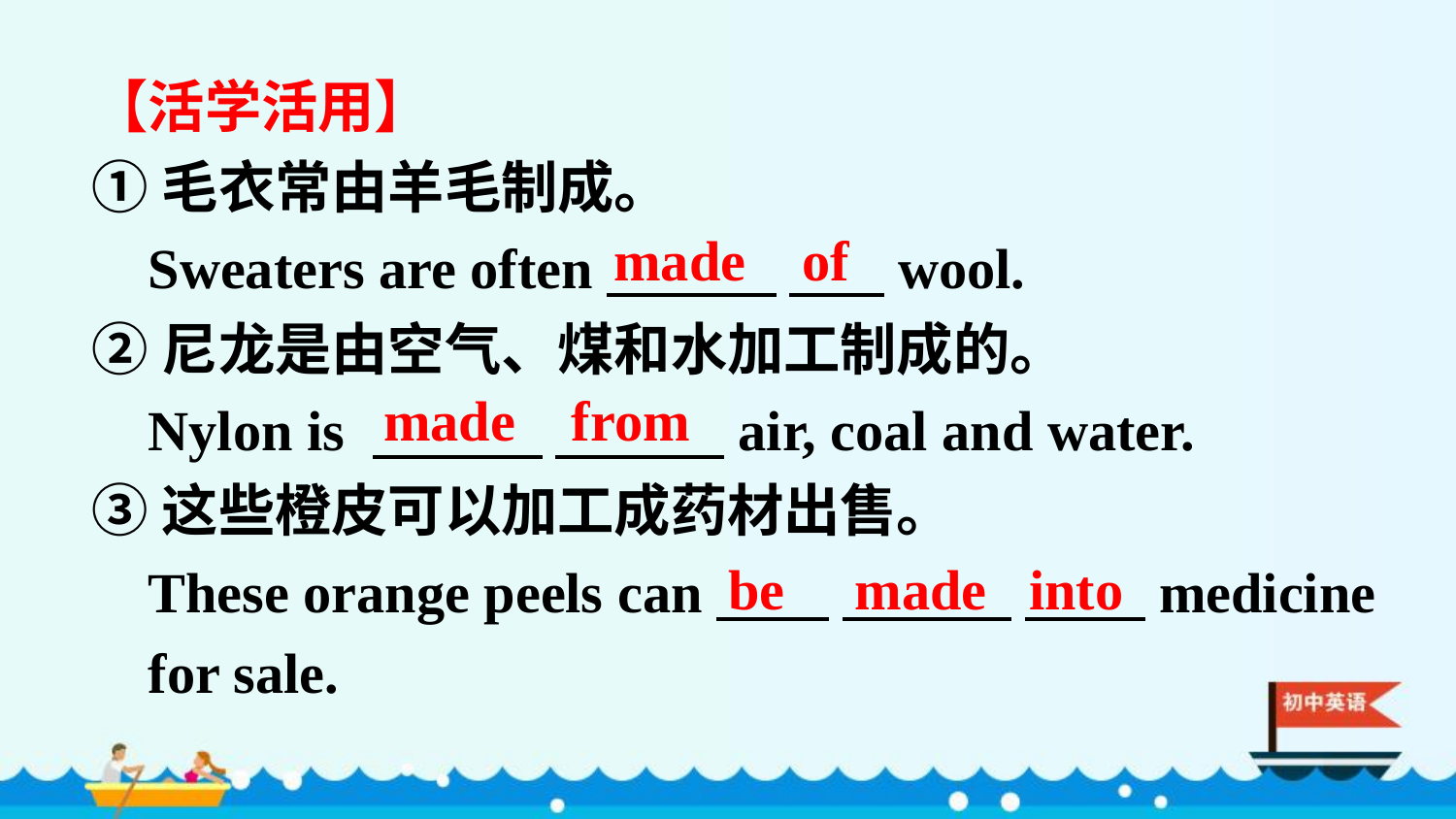

【活学活用】
①毛衣常由羊毛制成。
    Sweaters are often　　　 　   wool.
②尼龙是由空气、煤和水加工制成的。
    Nylon is 　　　 　　　air, coal and water.
③这些橙皮可以加工成药材出售。
    These orange peels can　　 　　　 　     medicine
    for sale.
made    of
made    from
be     made   into